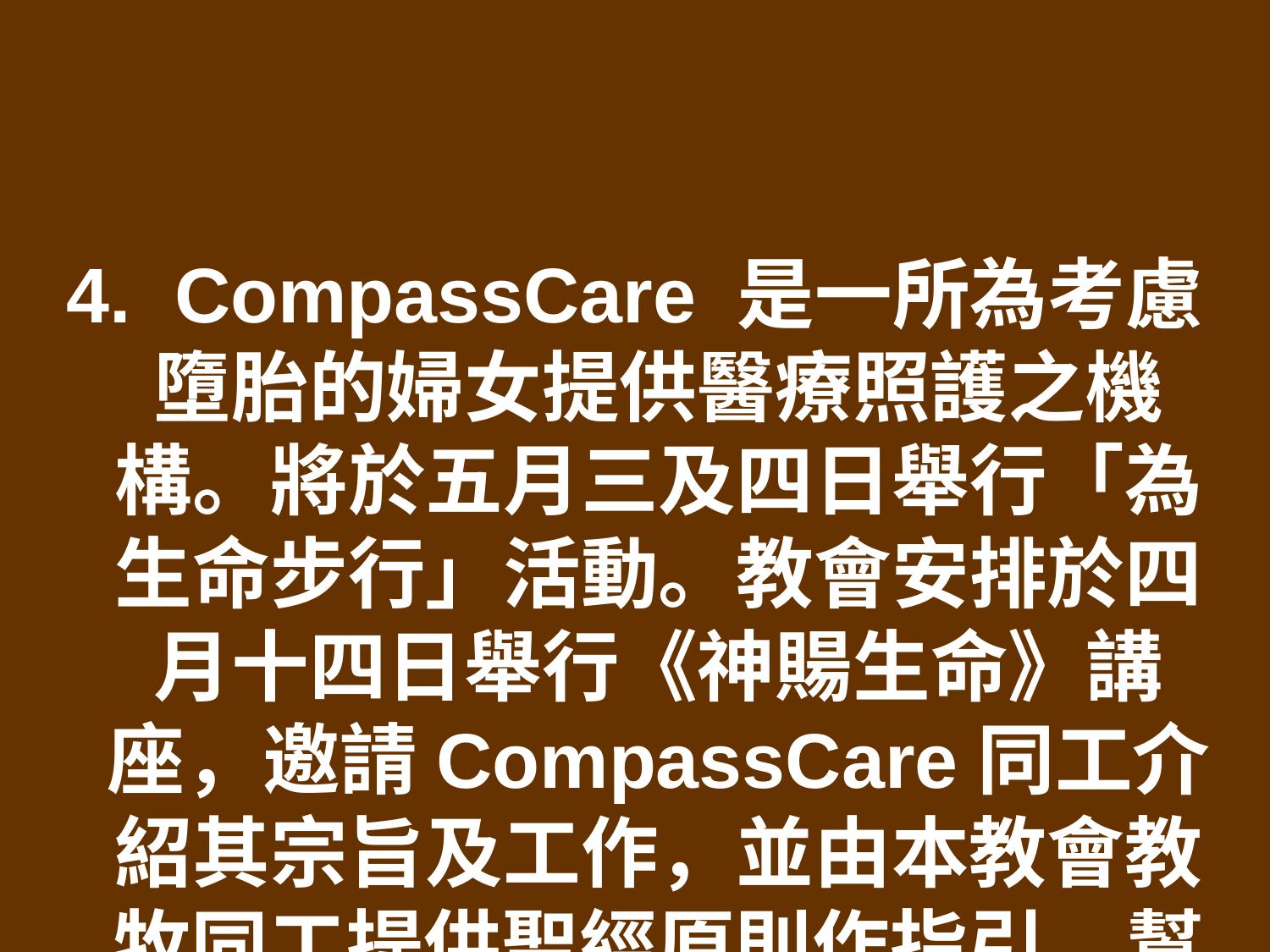

4.  CompassCare 是一所為考慮墮胎的婦女提供醫療照護之機構。將於五月三及四日舉行「為生命步行」活動。教會安排於四月十四日舉行《神𧶽生命》講座，邀請CompassCare同工介紹其宗旨及工作，並由本教會教牧同工提供聖經原則作指引, 幫助會衆明白有關議題。鼓勵弟兄姊妹參加。